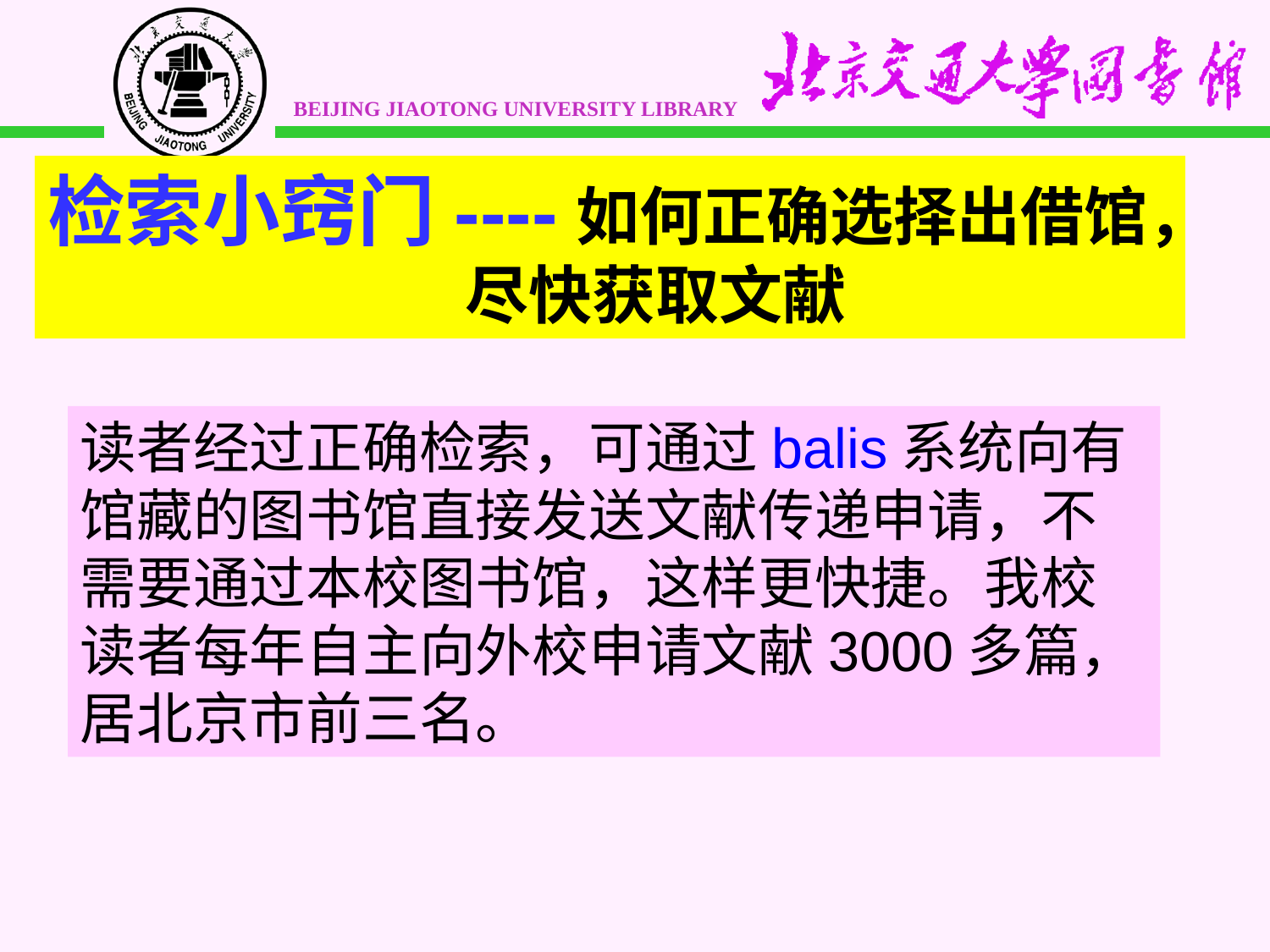

检索小窍门----如何正确选择出借馆，
                            尽快获取文献
读者经过正确检索，可通过balis系统向有馆藏的图书馆直接发送文献传递申请，不需要通过本校图书馆，这样更快捷。我校读者每年自主向外校申请文献3000多篇，居北京市前三名。